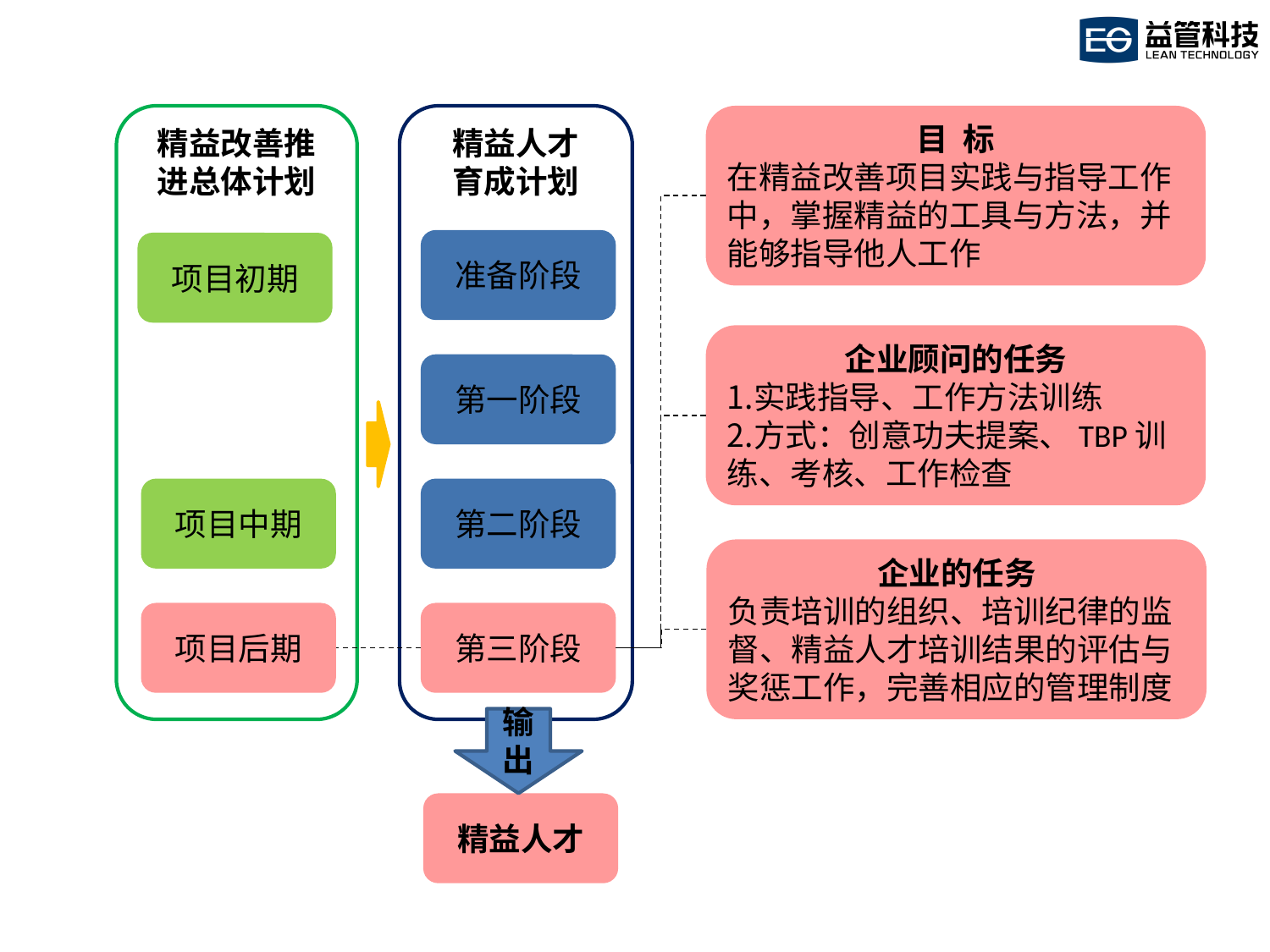

精益改善推
进总体计划
精益人才
育成计划
目  标
在精益改善项目实践与指导工作中，掌握精益的工具与方法，并能够指导他人工作
准备阶段
项目初期
企业顾问的任务
实践指导、工作方法训练
方式：创意功夫提案、TBP训练、考核、工作检查
第一阶段

项目中期
第二阶段
企业的任务
负责培训的组织、培训纪律的监督、精益人才培训结果的评估与奖惩工作，完善相应的管理制度
项目后期
第三阶段
输出
精益人才